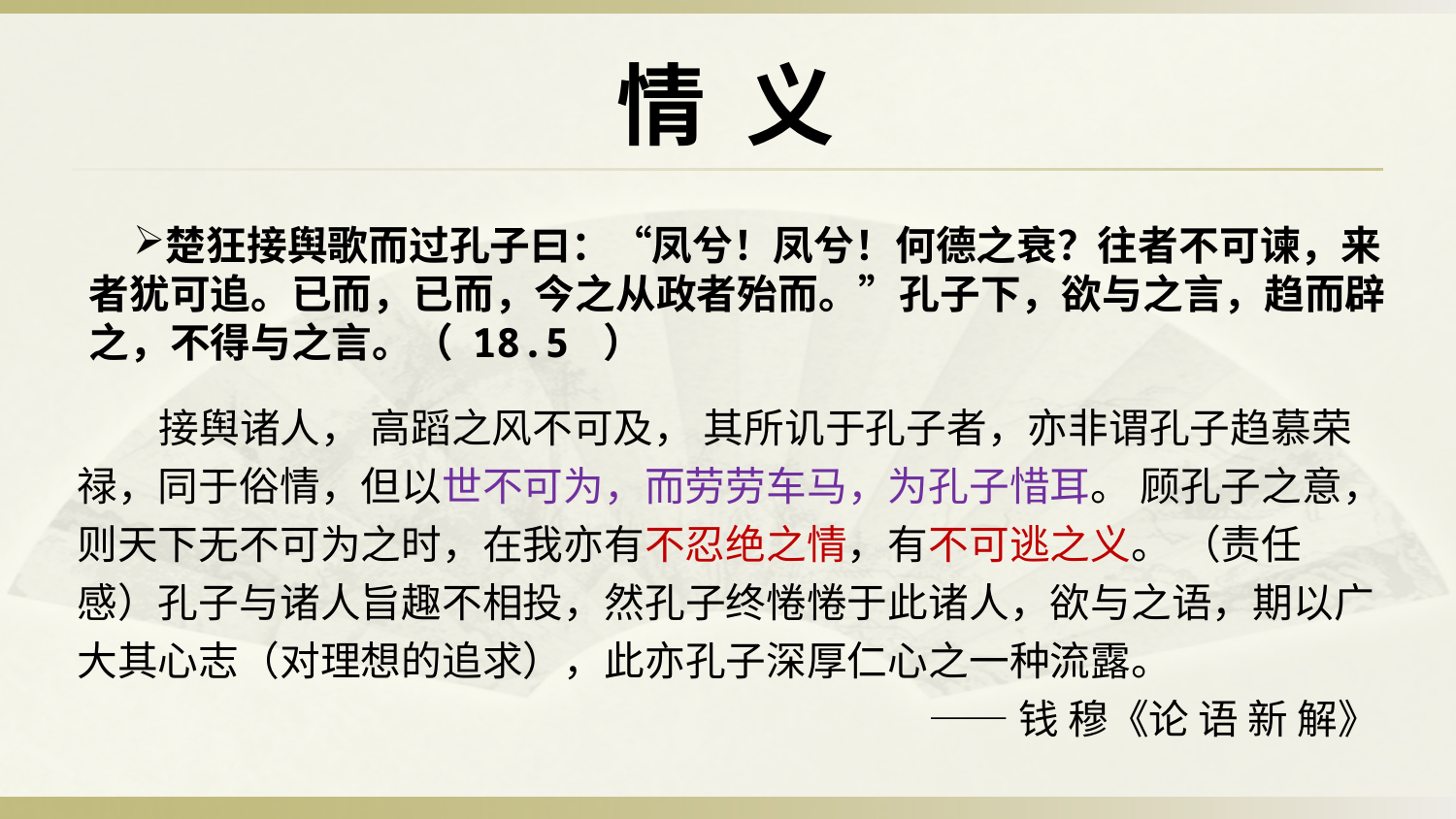

情  义
楚狂接舆歌而过孔子曰：“凤兮！凤兮！何德之衰？往者不可谏，来者犹可追。已而，已而，今之从政者殆而。”孔子下，欲与之言，趋而辟之，不得与之言。（ 18.5 ）
        接舆诸人， 高蹈之风不可及， 其所讥于孔子者，亦非谓孔子趋慕荣禄，同于俗情，但以世不可为，而劳劳车马，为孔子惜耳。 顾孔子之意，则天下无不可为之时，在我亦有不忍绝之情，有不可逃之义。 （责任感）孔子与诸人旨趣不相投，然孔子终惓惓于此诸人，欲与之语，期以广大其心志（对理想的追求），此亦孔子深厚仁心之一种流露。
——钱 穆《论 语 新 解》